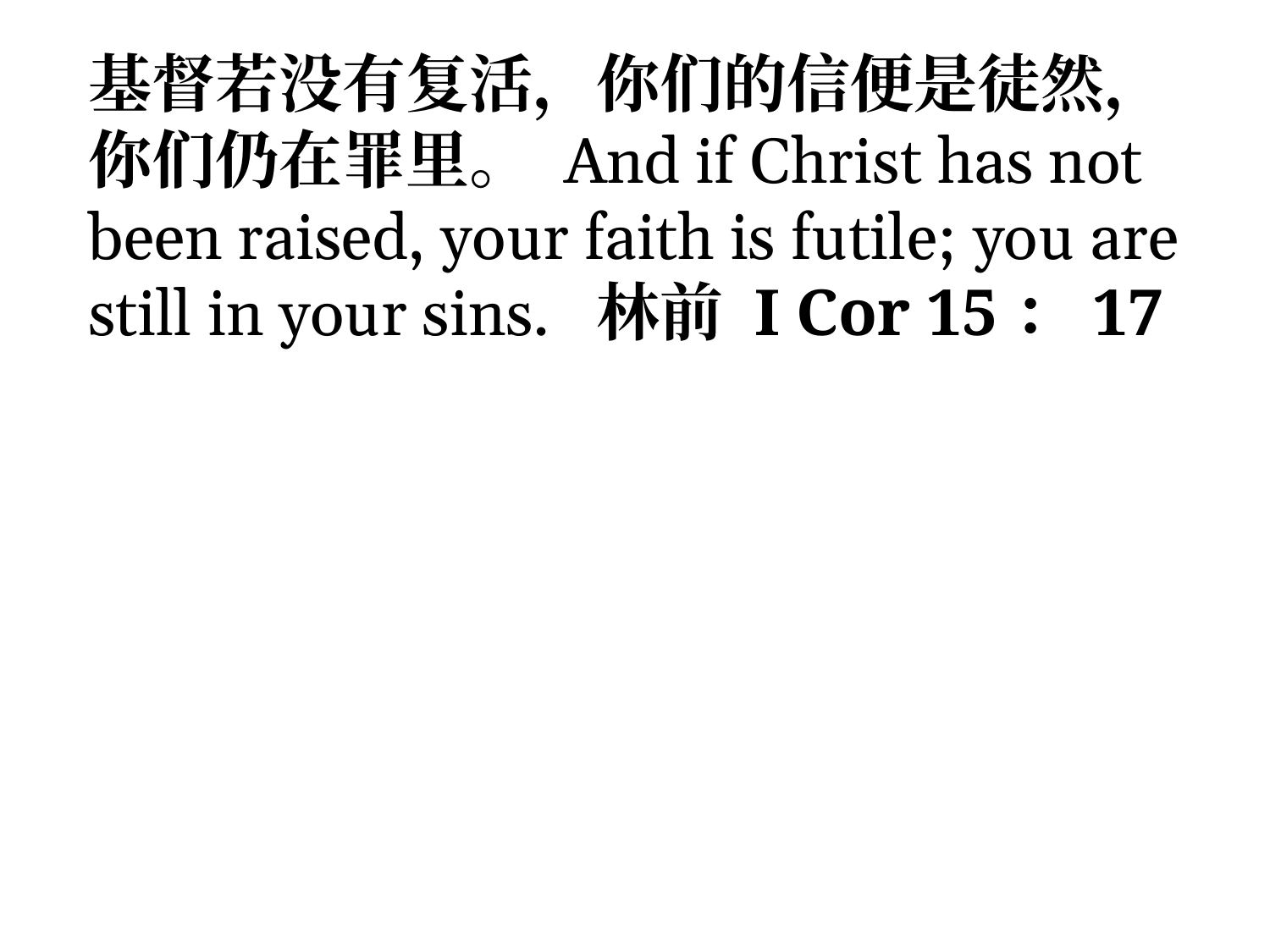

基督若没有复活，你们的信便是徒然，你们仍在罪里。 And if Christ has not been raised, your faith is futile; you are still in your sins.	林前 I Cor 15：17